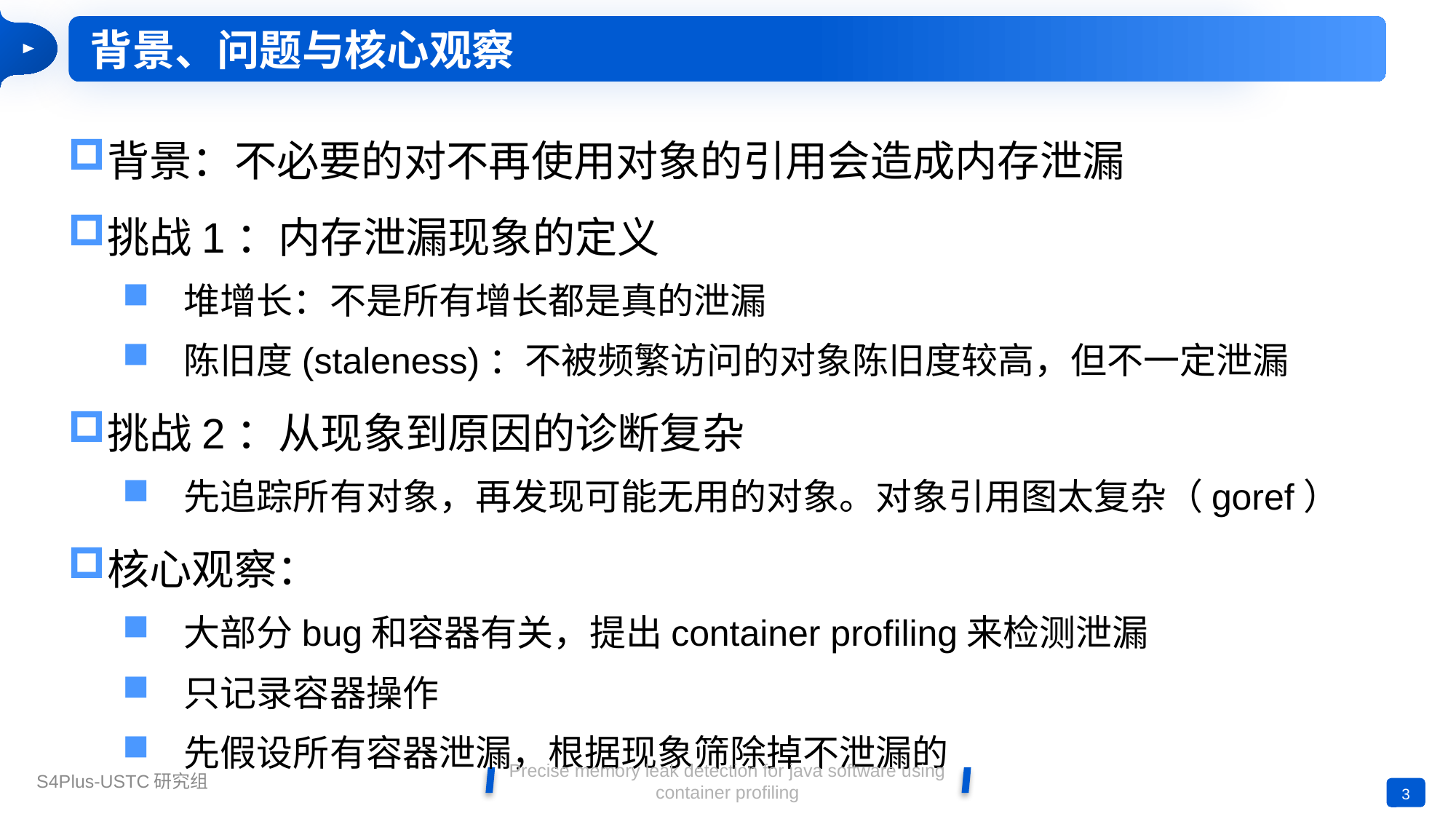

背景、问题与核心观察
背景：不必要的对不再使用对象的引用会造成内存泄漏
挑战1：内存泄漏现象的定义
堆增长：不是所有增长都是真的泄漏
陈旧度(staleness)：不被频繁访问的对象陈旧度较高，但不一定泄漏
挑战2：从现象到原因的诊断复杂
先追踪所有对象，再发现可能无用的对象。对象引用图太复杂（goref）
核心观察：
大部分bug和容器有关，提出container profiling来检测泄漏
只记录容器操作
先假设所有容器泄漏，根据现象筛除掉不泄漏的

Precise memory leak detection for java software using container profiling
3